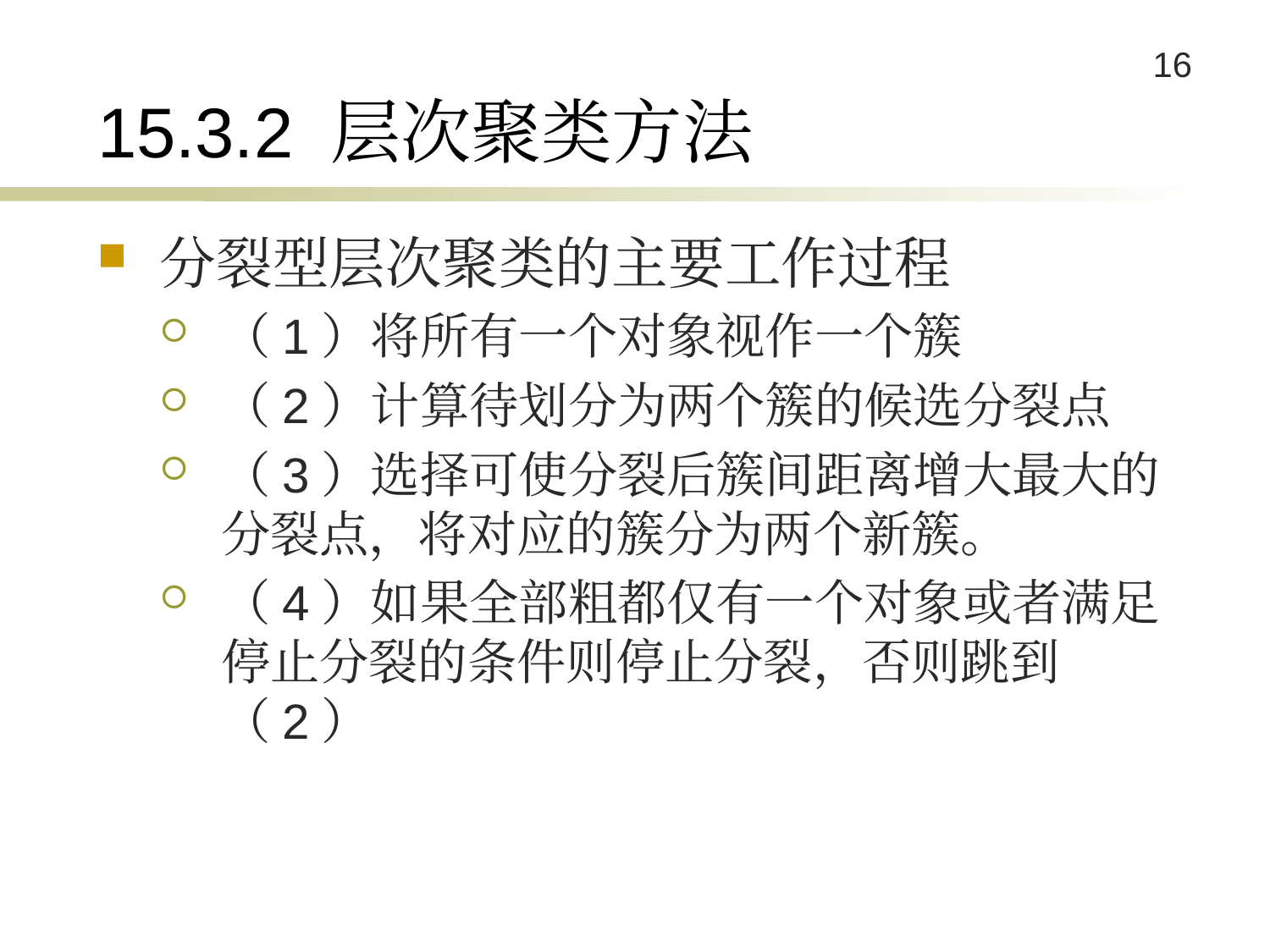

# 15.3.2 层次聚类方法
分裂型层次聚类的主要工作过程
（1）将所有一个对象视作一个簇
（2）计算待划分为两个簇的候选分裂点
（3）选择可使分裂后簇间距离增大最大的分裂点，将对应的簇分为两个新簇。
（4）如果全部粗都仅有一个对象或者满足停止分裂的条件则停止分裂，否则跳到（2）